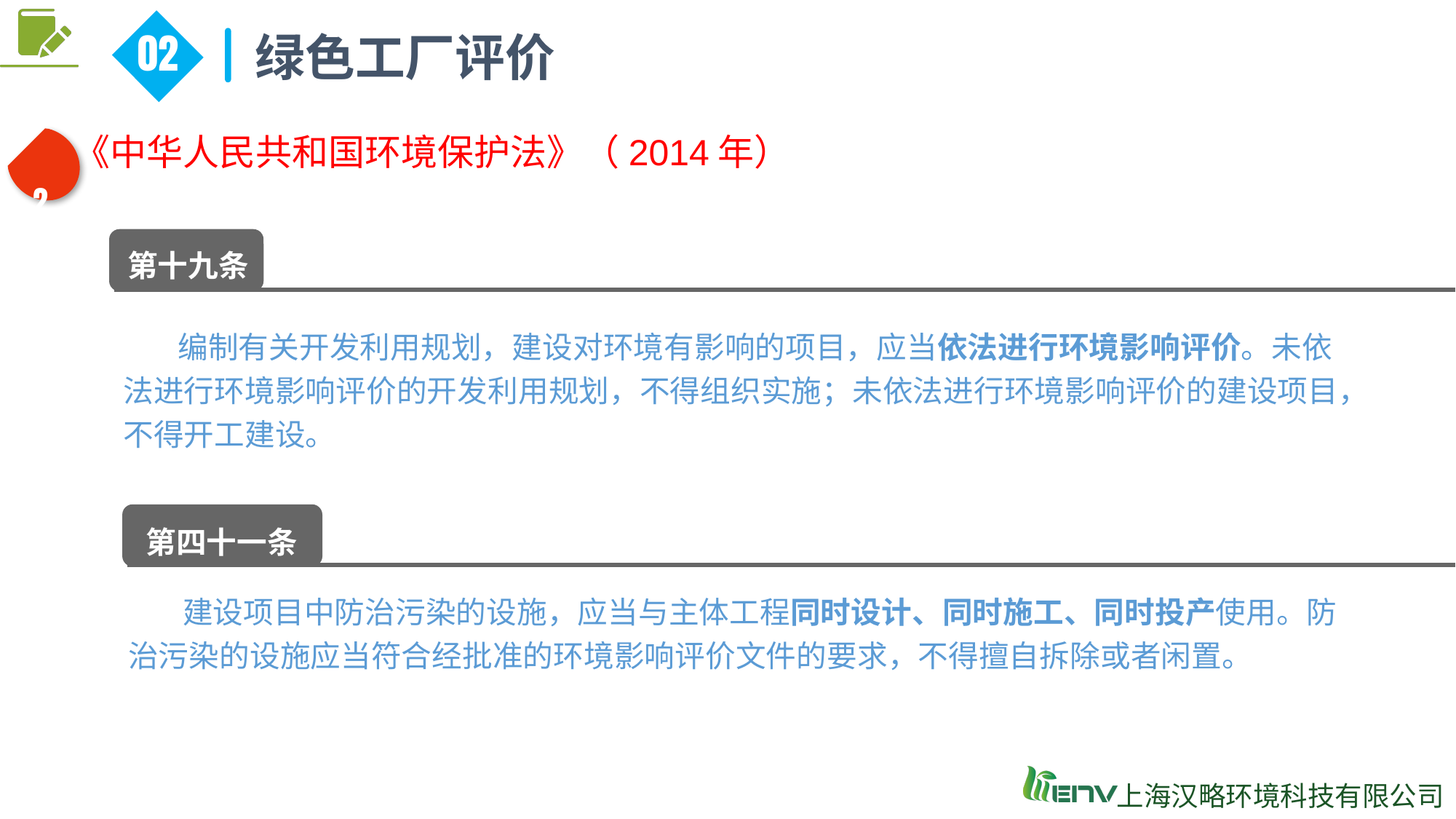

绿色工厂评价

02
《中华人民共和国环境保护法》（2014年）

  2

第十九条
编制有关开发利用规划，建设对环境有影响的项目，应当依法进行环境影响评价。未依法进行环境影响评价的开发利用规划，不得组织实施；未依法进行环境影响评价的建设项目，不得开工建设。

第四十一条
建设项目中防治污染的设施，应当与主体工程同时设计、同时施工、同时投产使用。防治污染的设施应当符合经批准的环境影响评价文件的要求，不得擅自拆除或者闲置。